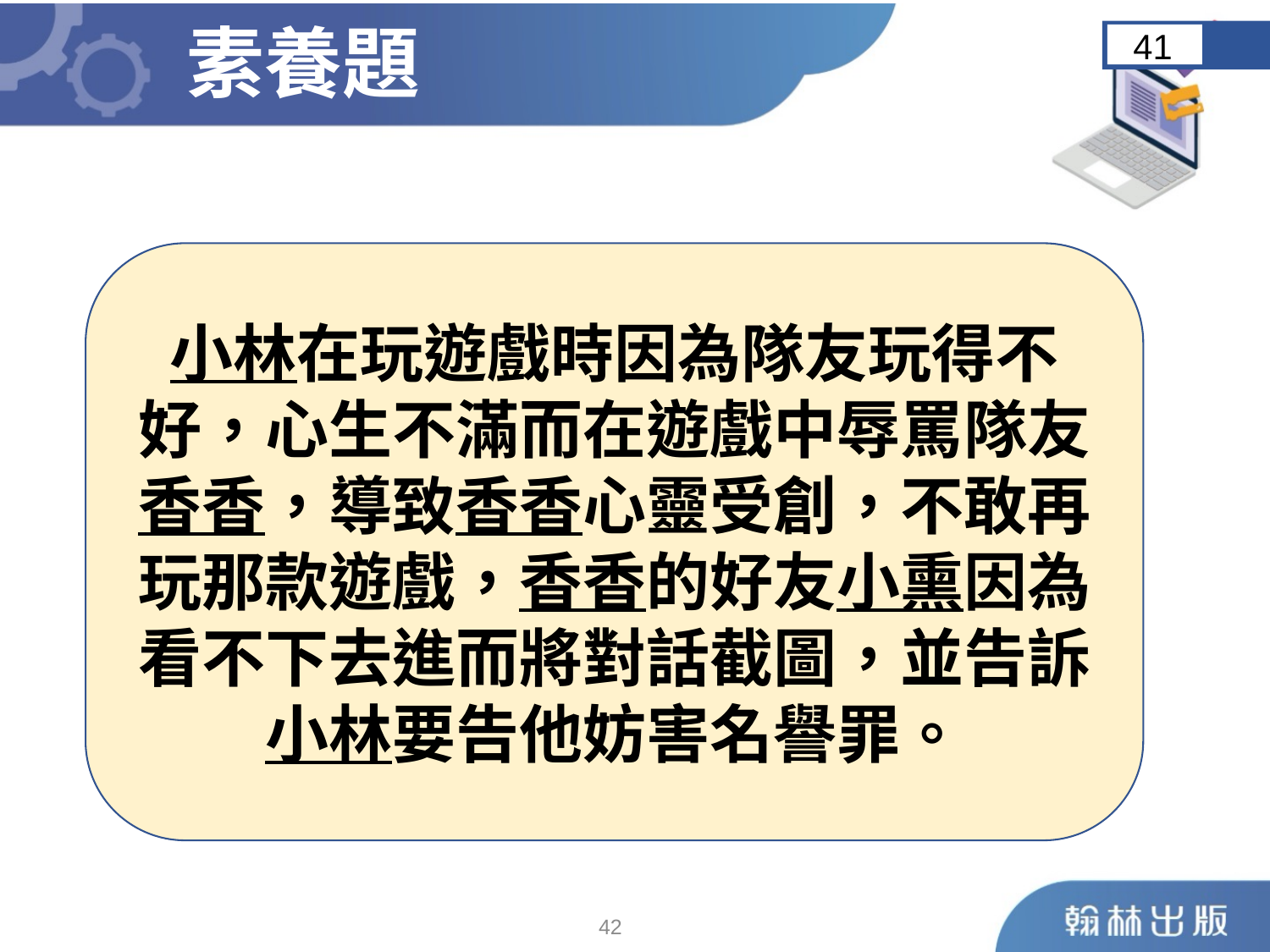

素養題
41
小林在玩遊戲時因為隊友玩得不好，心生不滿而在遊戲中辱罵隊友香香，導致香香心靈受創，不敢再玩那款遊戲，香香的好友小熏因為看不下去進而將對話截圖，並告訴小林要告他妨害名譽罪。
42